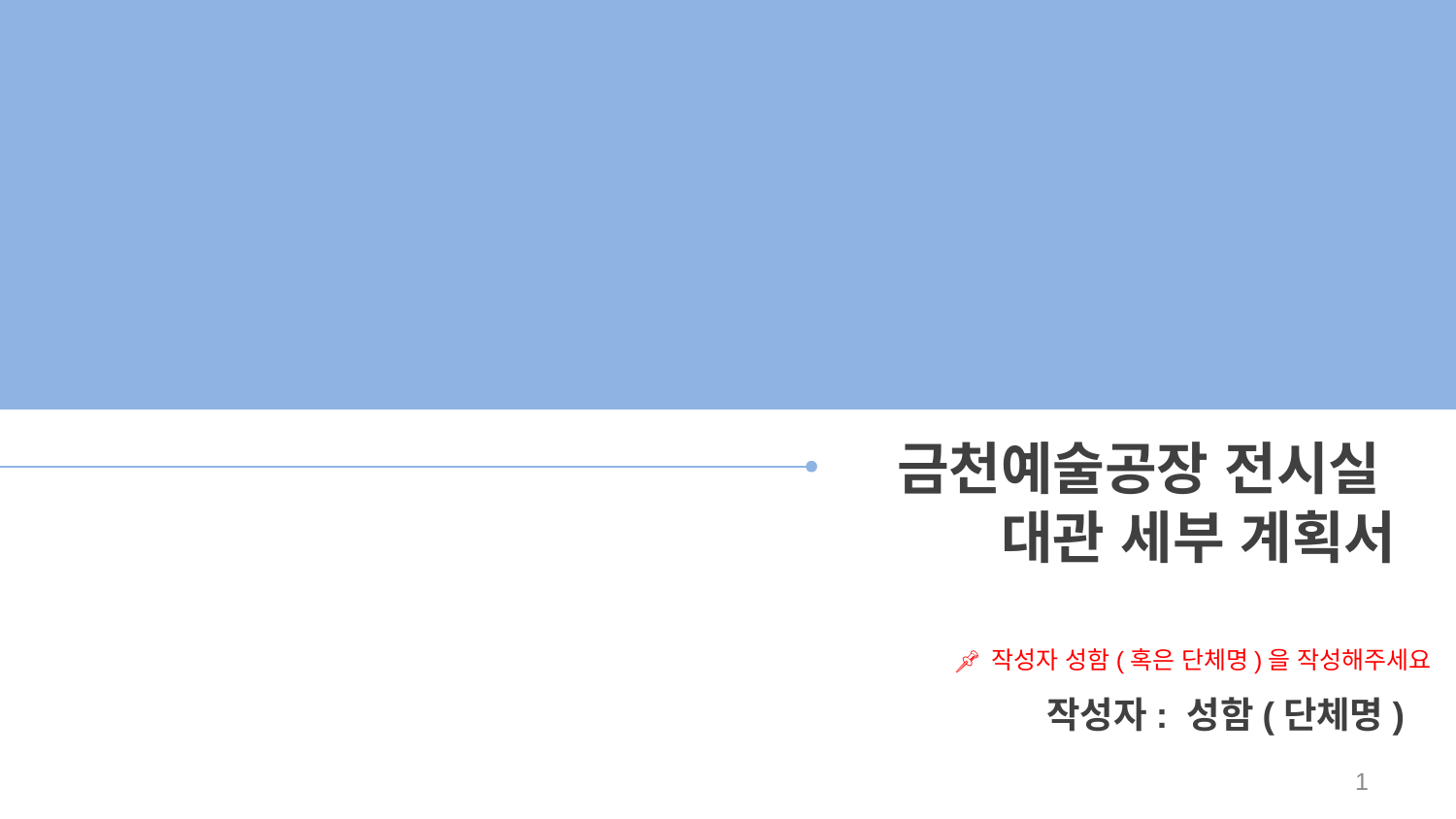

금천예술공장 전시실
대관 세부 계획서

📌 작성자 성함(혹은 단체명)을 작성해주세요
작성자: 성함(단체명)
1